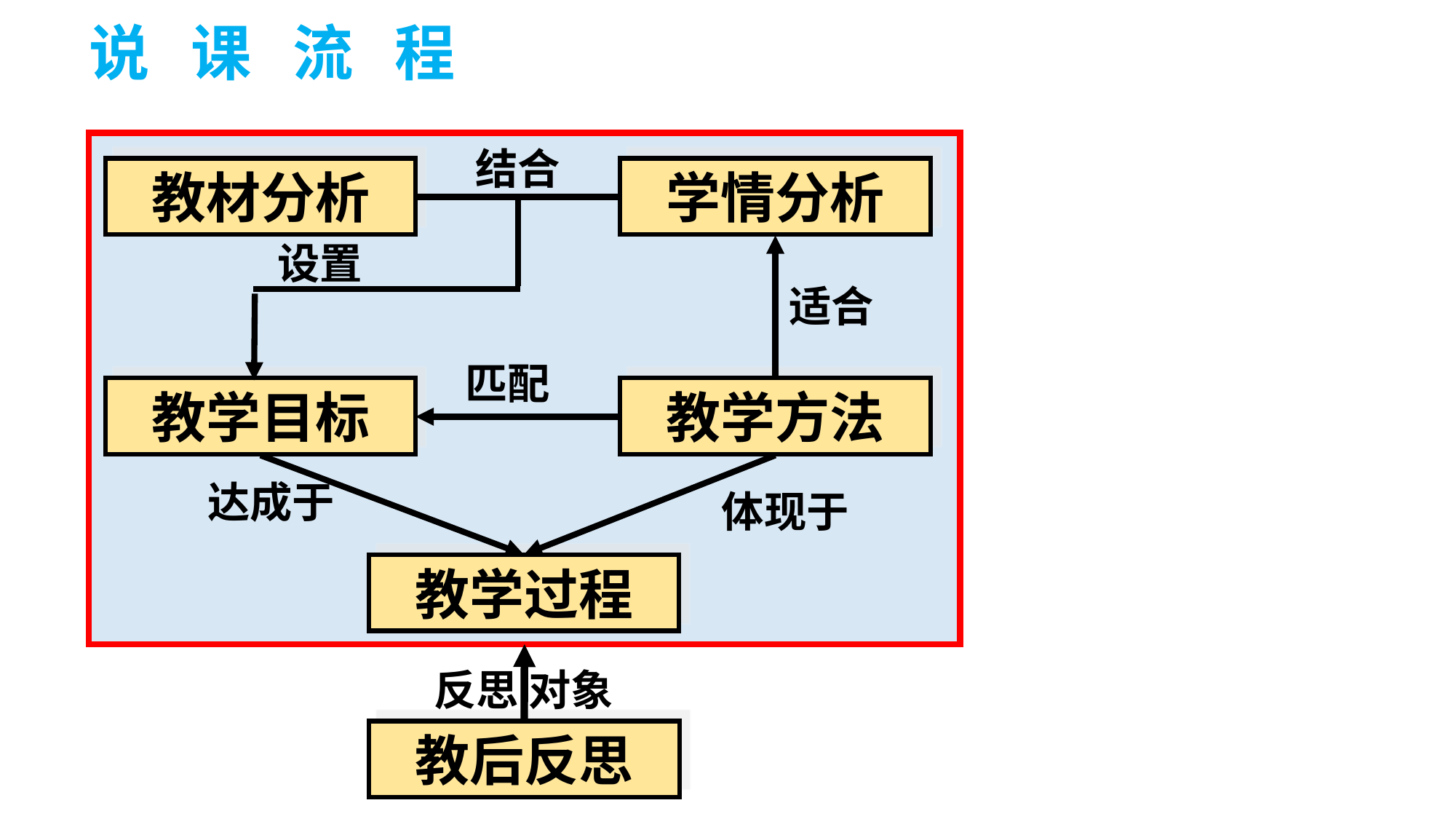

说   课   流   程

结合
教材分析
学情分析
设置
适合
匹配
教学目标
教学方法
达成于
体现于
教学过程
反思 对象
教后反思